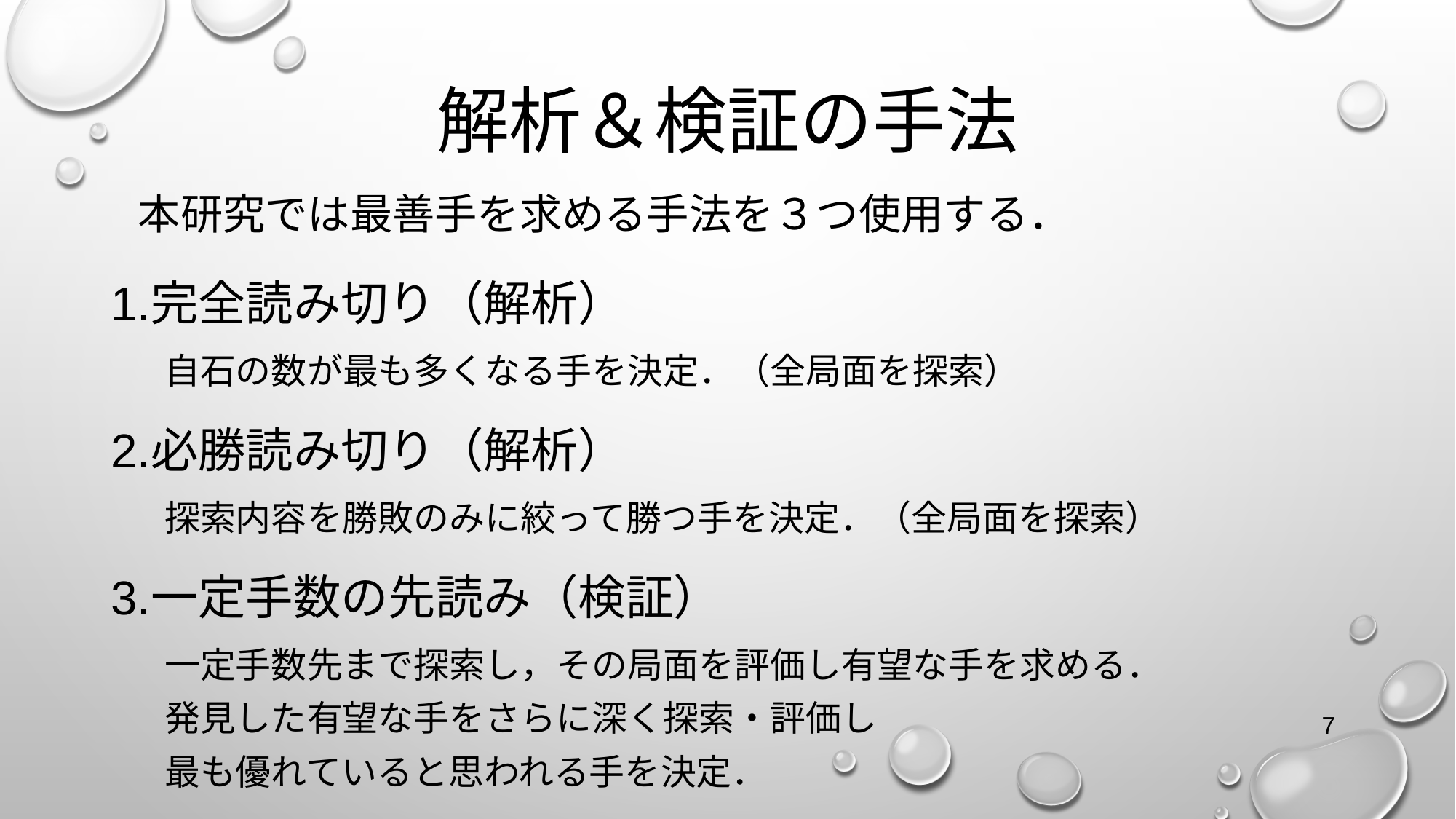

解析＆検証の手法
本研究では最善手を求める手法を３つ使用する．
完全読み切り（解析）
自石の数が最も多くなる手を決定．（全局面を探索）
必勝読み切り（解析）
探索内容を勝敗のみに絞って勝つ手を決定．（全局面を探索）
一定手数の先読み（検証）
一定手数先まで探索し，その局面を評価し有望な手を求める．
発見した有望な手をさらに深く探索・評価し
最も優れていると思われる手を決定．
7